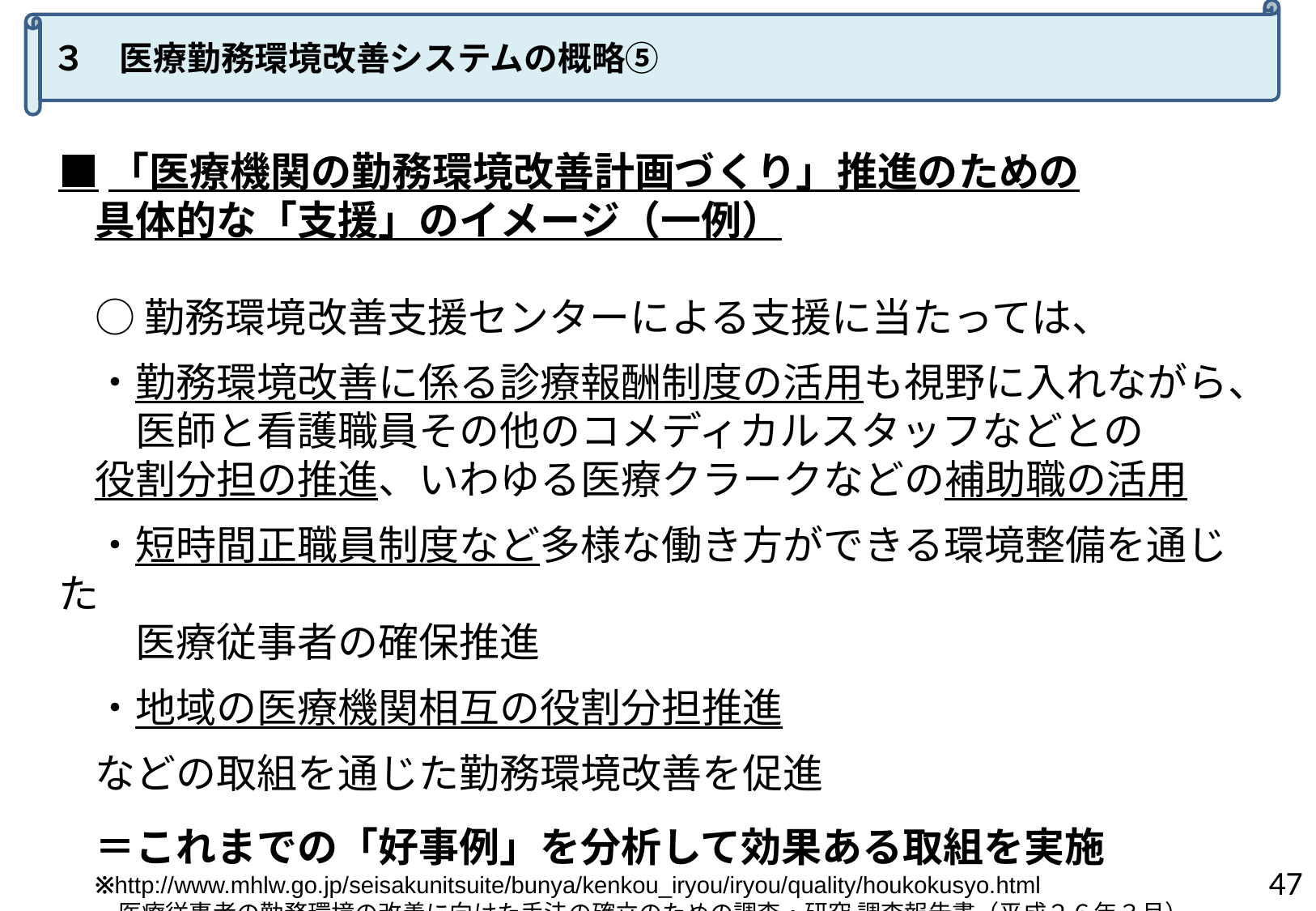

３　医療勤務環境改善システムの概略⑤
■「医療機関の勤務環境改善計画づくり」推進のための
具体的な「支援」のイメージ（一例）

○勤務環境改善支援センターによる支援に当たっては、

・勤務環境改善に係る診療報酬制度の活用も視野に入れながら、
　医師と看護職員その他のコメディカルスタッフなどとの
役割分担の推進、いわゆる医療クラークなどの補助職の活用

・短時間正職員制度など多様な働き方ができる環境整備を通じた
　医療従事者の確保推進

・地域の医療機関相互の役割分担推進

などの取組を通じた勤務環境改善を促進

＝これまでの「好事例」を分析して効果ある取組を実施
※http://www.mhlw.go.jp/seisakunitsuite/bunya/kenkou_iryou/iryou/quality/houkokusyo.html
医療従事者の勤務環境の改善に向けた手法の確立のための調査・研究 調査報告書（平成２６年３月）
47